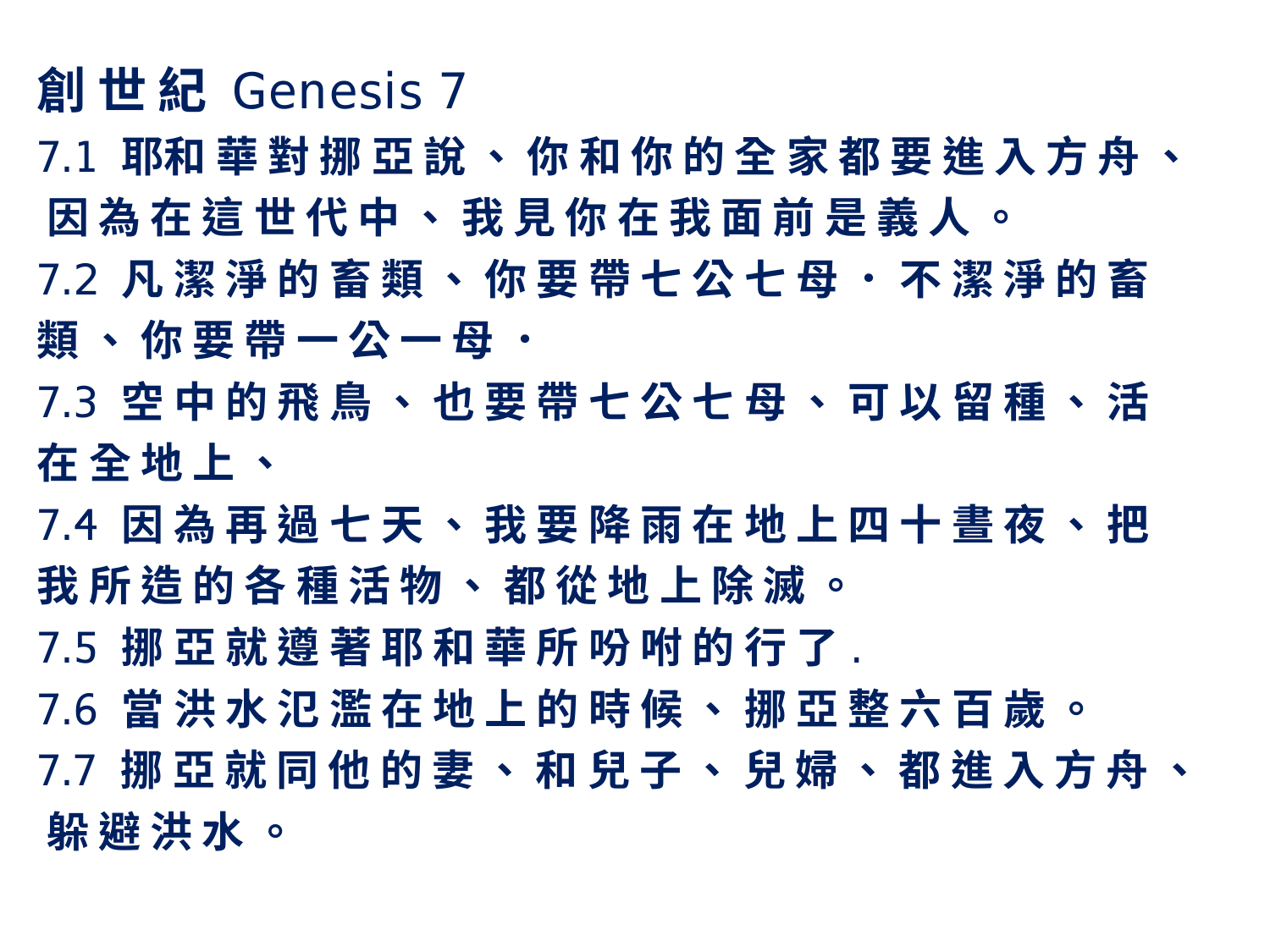

| 創 世 紀 Genesis 7 7.1 耶和 華 對 挪 亞 說 、 你 和 你 的 全 家 都 要 進 入 方 舟 、 因 為 在 這 世 代 中 、 我 見 你 在 我 面 前 是 義 人 。 7.2 凡 潔 淨 的 畜 類 、 你 要 帶 七 公 七 母 ． 不 潔 淨 的 畜 類 、 你 要 帶 一 公 一 母 ． 7.3 空 中 的 飛 鳥 、 也 要 帶 七 公 七 母 、 可 以 留 種 、 活 在 全 地 上 、 7.4 因 為 再 過 七 天 、 我 要 降 雨 在 地 上 四 十 晝 夜 、 把 我 所 造 的 各 種 活 物 、 都 從 地 上 除 滅 。 7.5 挪 亞 就 遵 著 耶 和 華 所 吩 咐 的 行 了.  7.6 當 洪 水 氾 濫 在 地 上 的 時 候 、 挪 亞 整 六 百 歲 。 7.7 挪 亞 就 同 他 的 妻 、 和 兒 子 、 兒 婦 、 都 進 入 方 舟 、 躲 避 洪 水 。 |
| --- |
創 世 紀 Genesis 7
7.1